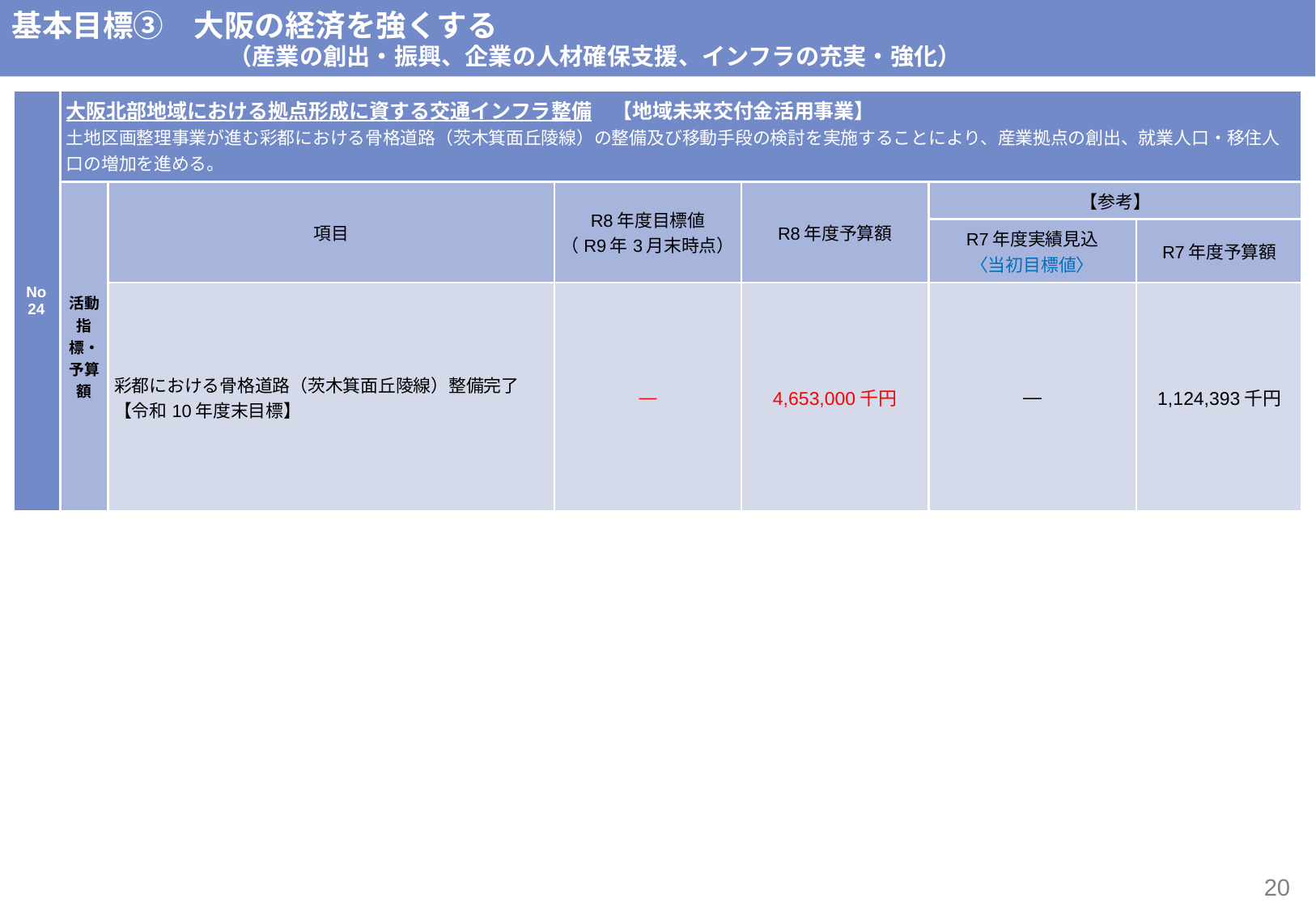

基本目標③　大阪の経済を強くする
　　　　　　　　     （産業の創出・振興、企業の人材確保支援、インフラの充実・強化）
都市整備部
| No 24 | 大阪北部地域における拠点形成に資する交通インフラ整備　【地域未来交付金活用事業】 土地区画整理事業が進む彩都における骨格道路（茨木箕面丘陵線）の整備及び移動手段の検討を実施することにより、産業拠点の創出、就業人口・移住人口の増加を進める。 |  |  |  |  |  |
| --- | --- | --- | --- | --- | --- | --- |
|  | 活動指標・予算額 | 項目 | R8年度目標値 （R9年3月末時点） | R8年度予算額 | 【参考】 |  |
|  |  |  |  |  | R7年度実績見込 〈当初目標値〉 | R7年度予算額 |
|  |  | 彩都における骨格道路（茨木箕面丘陵線）整備完了 【令和10年度末目標】 | ― | 4,653,000千円 | ― | 1,124,393千円 |
20